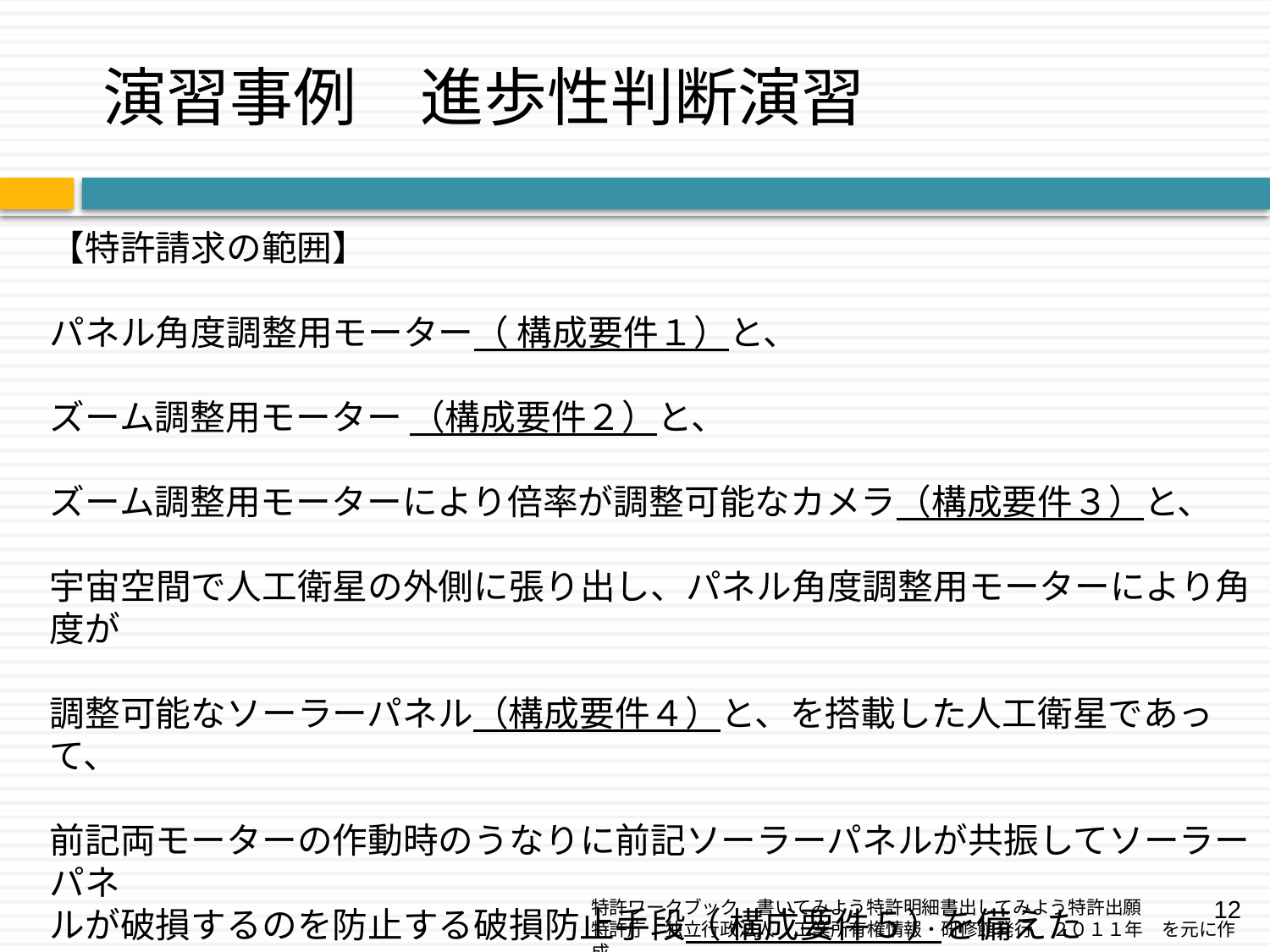

# 演習事例　進歩性判断演習
【特許請求の範囲】

パネル角度調整用モーター（ 構成要件１）と、

ズーム調整用モーター （構成要件２）と、

ズーム調整用モーターにより倍率が調整可能なカメラ（構成要件３）と、

宇宙空間で人工衛星の外側に張り出し、パネル角度調整用モーターにより角度が

調整可能なソーラーパネル（構成要件４）と、を搭載した人工衛星であって、

前記両モーターの作動時のうなりに前記ソーラーパネルが共振してソーラーパネ
ルが破損するのを防止する破損防止手段（ 構成要件５）を備えた

人工衛星（ 構成要件６） 。
12
特許ワークブック　書いてみよう特許明細書出してみよう特許出願
特許庁　独立行政法人　工業所有権情報・研修館発行　２０１１年　を元に作成